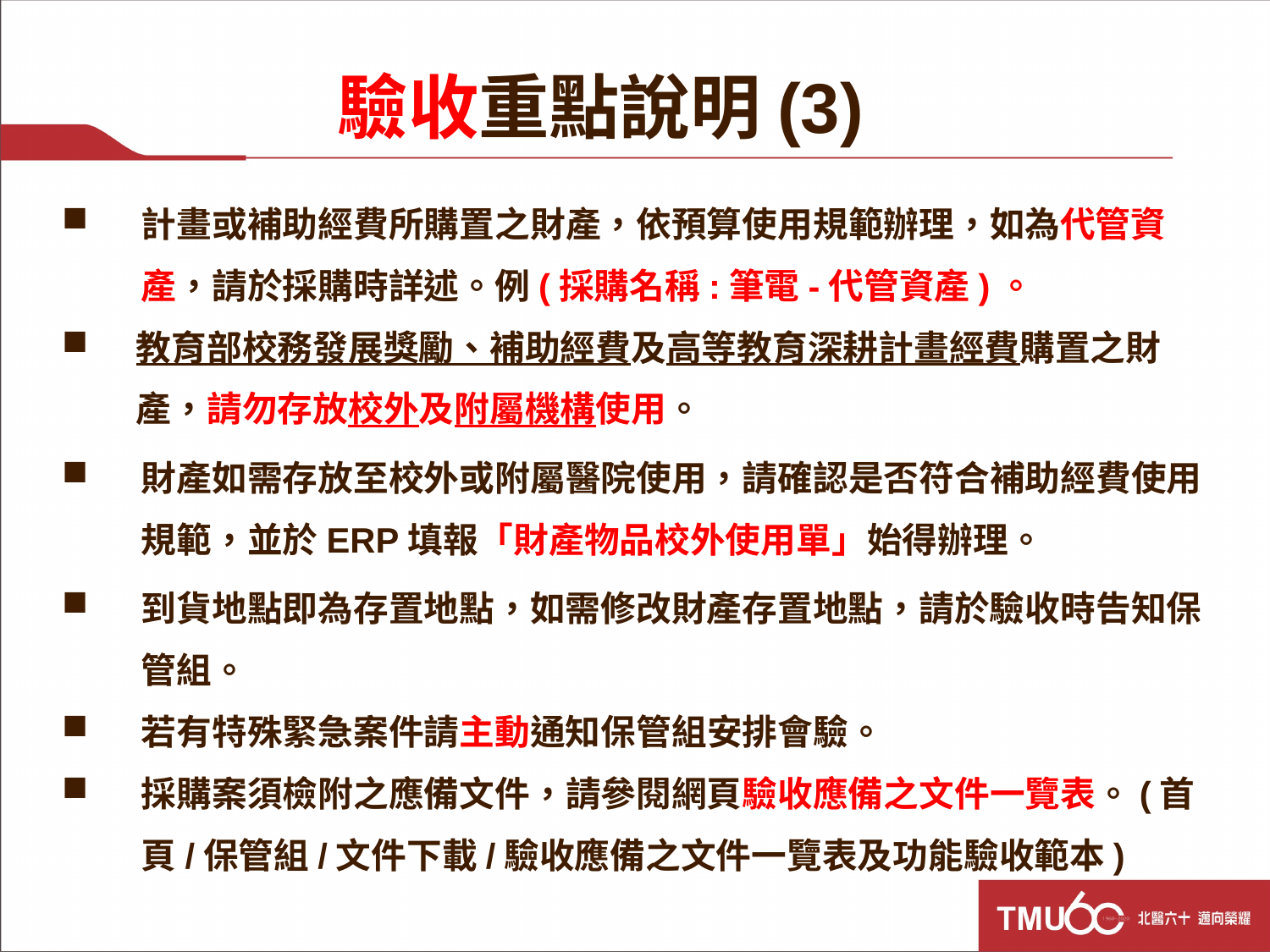

# 驗收重點說明(3)
計畫或補助經費所購置之財產，依預算使用規範辦理，如為代管資產，請於採購時詳述。例(採購名稱:筆電-代管資產)。
教育部校務發展獎勵、補助經費及高等教育深耕計畫經費購置之財產，請勿存放校外及附屬機構使用。
財產如需存放至校外或附屬醫院使用，請確認是否符合補助經費使用規範，並於ERP填報「財產物品校外使用單」始得辦理。
到貨地點即為存置地點，如需修改財產存置地點，請於驗收時告知保管組。
若有特殊緊急案件請主動通知保管組安排會驗。
採購案須檢附之應備文件，請參閱網頁驗收應備之文件一覽表。(首頁/保管組/文件下載/驗收應備之文件一覽表及功能驗收範本)